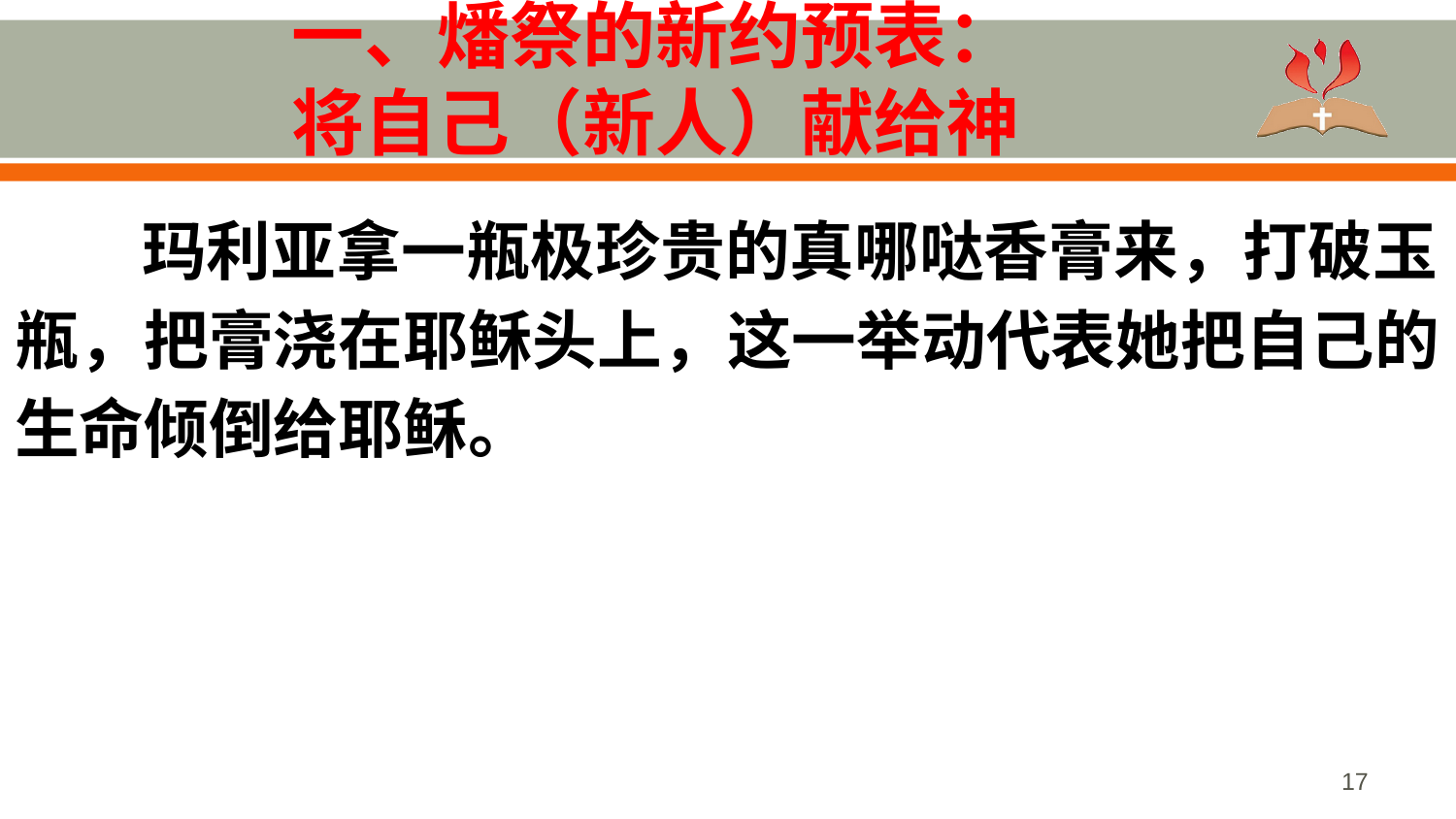

# 一、燔祭的新约预表： 将自己（新人）献给神
玛利亚拿一瓶极珍贵的真哪哒香膏来，打破玉瓶，把膏浇在耶稣头上，这一举动代表她把自己的生命倾倒给耶稣。

17